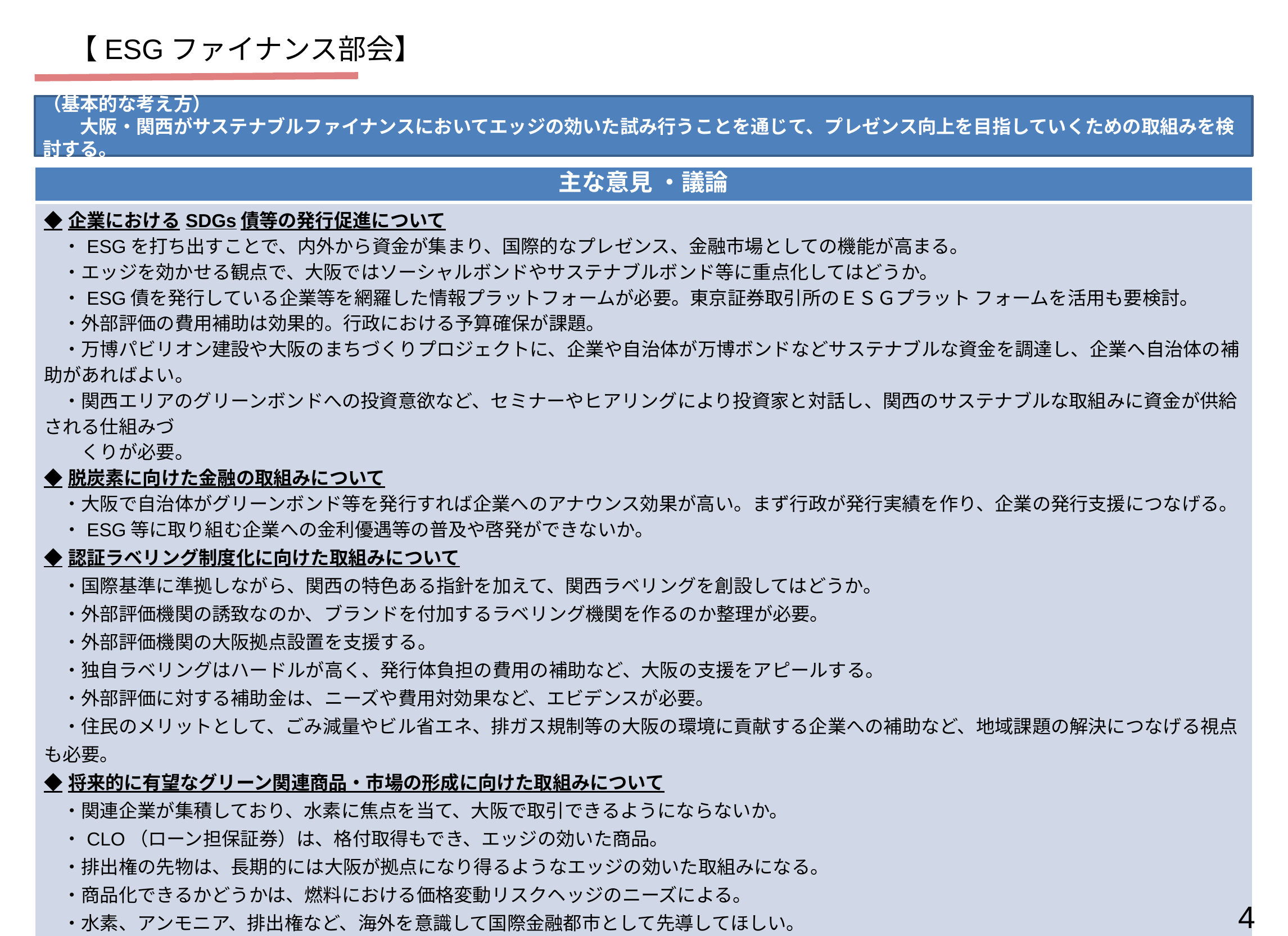

【ESGファイナンス部会】
（基本的な考え方）
　　大阪・関西がサステナブルファイナンスにおいてエッジの効いた試み行うことを通じて、プレゼンス向上を目指していくための取組みを検討する。
| 主な意見 ・議論 |
| --- |
| ◆企業におけるSDGs債等の発行促進について 　・ESGを打ち出すことで、内外から資金が集まり、国際的なプレゼンス、金融市場としての機能が高まる。 　・エッジを効かせる観点で、大阪ではソーシャルボンドやサステナブルボンド等に重点化してはどうか。 　・ESG債を発行している企業等を網羅した情報プラットフォームが必要。東京証券取引所のＥＳＧプラット フォームを活用も要検討。 　・外部評価の費用補助は効果的。行政における予算確保が課題。 　・万博パビリオン建設や大阪のまちづくりプロジェクトに、企業や自治体が万博ボンドなどサステナブルな資金を調達し、企業へ自治体の補助があればよい。 　・関西エリアのグリーンボンドへの投資意欲など、セミナーやヒアリングにより投資家と対話し、関西のサステナブルな取組みに資金が供給される仕組みづ 　　くりが必要。 ◆脱炭素に向けた金融の取組みについて 　・大阪で自治体がグリーンボンド等を発行すれば企業へのアナウンス効果が高い。まず行政が発行実績を作り、企業の発行支援につなげる。 　・ESG等に取り組む企業への金利優遇等の普及や啓発ができないか。 ◆認証ラベリング制度化に向けた取組みについて 　・国際基準に準拠しながら、関西の特色ある指針を加えて、関西ラベリングを創設してはどうか。 　・外部評価機関の誘致なのか、ブランドを付加するラベリング機関を作るのか整理が必要。 　・外部評価機関の大阪拠点設置を支援する。 　・独自ラベリングはハードルが高く、発行体負担の費用の補助など、大阪の支援をアピールする。 　・外部評価に対する補助金は、ニーズや費用対効果など、エビデンスが必要。 　・住民のメリットとして、ごみ減量やビル省エネ、排ガス規制等の大阪の環境に貢献する企業への補助など、地域課題の解決につなげる視点も必要。 ◆将来的に有望なグリーン関連商品・市場の形成に向けた取組みについて 　・関連企業が集積しており、水素に焦点を当て、大阪で取引できるようにならないか。 　・CLO（ローン担保証券）は、格付取得もでき、エッジの効いた商品。 　・排出権の先物は、長期的には大阪が拠点になり得るようなエッジの効いた取組みになる。 　・商品化できるかどうかは、燃料における価格変動リスクヘッジのニーズによる。 　・水素、アンモニア、排出権など、海外を意識して国際金融都市として先導してほしい。 |
4